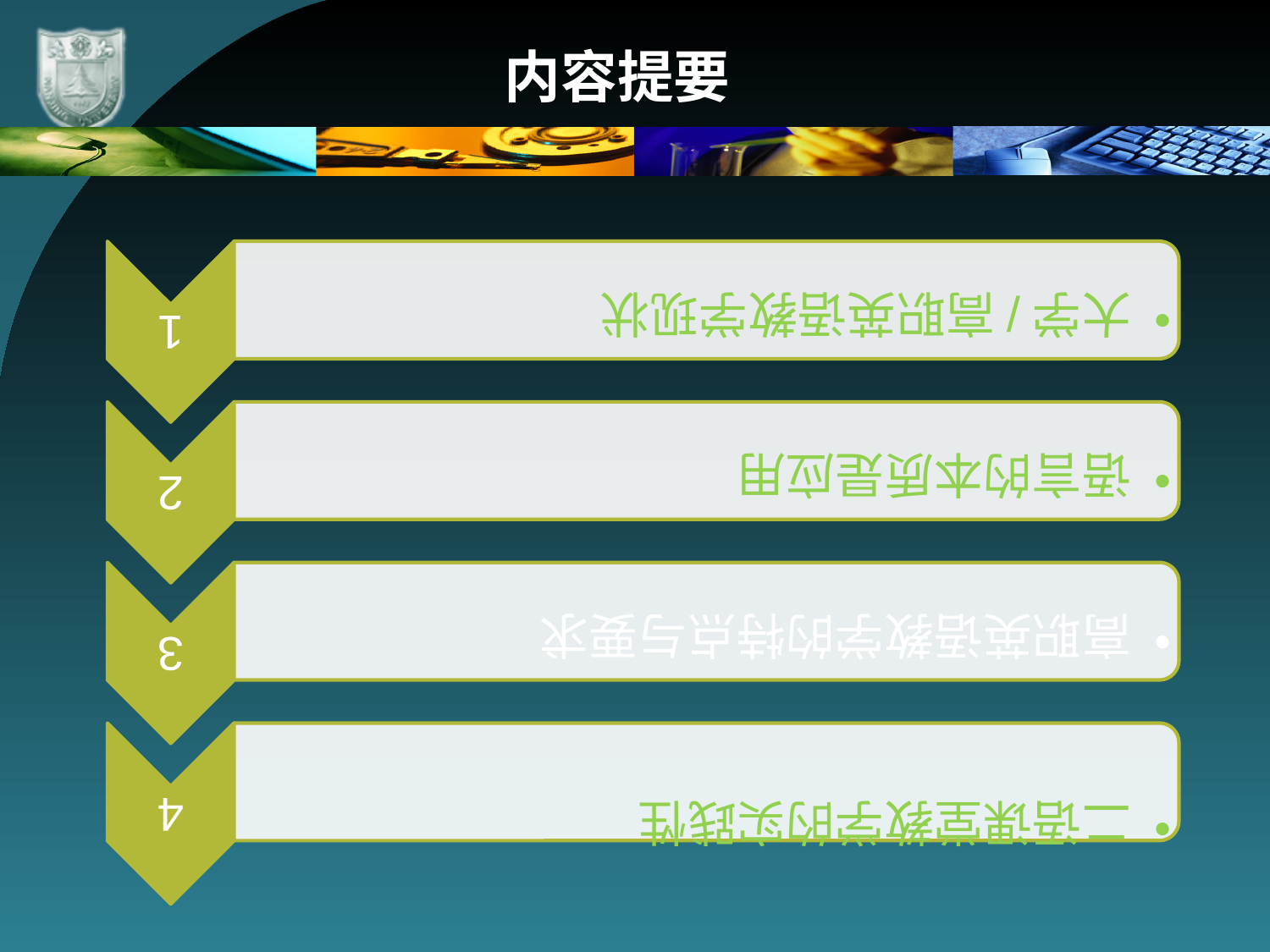

内容提要
1
大学/高职英语教学现状
2
语言的本质是应用
3
高职英语教学的特点与要求
4
二语课堂教学的实践性